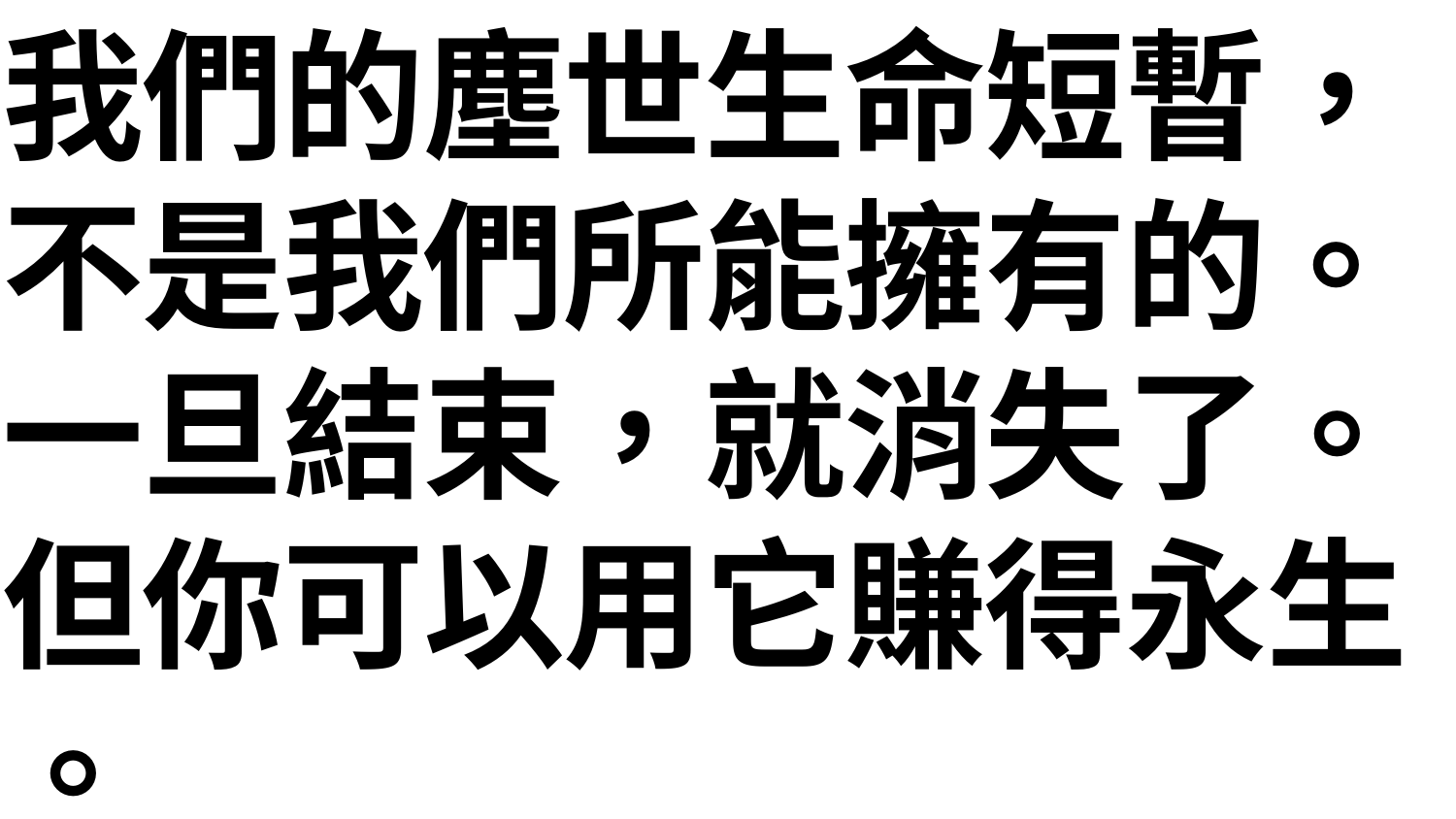

我們的塵世生命短暫，不是我們所能擁有的。
一旦結束，就消失了。但你可以用它賺得永生
。